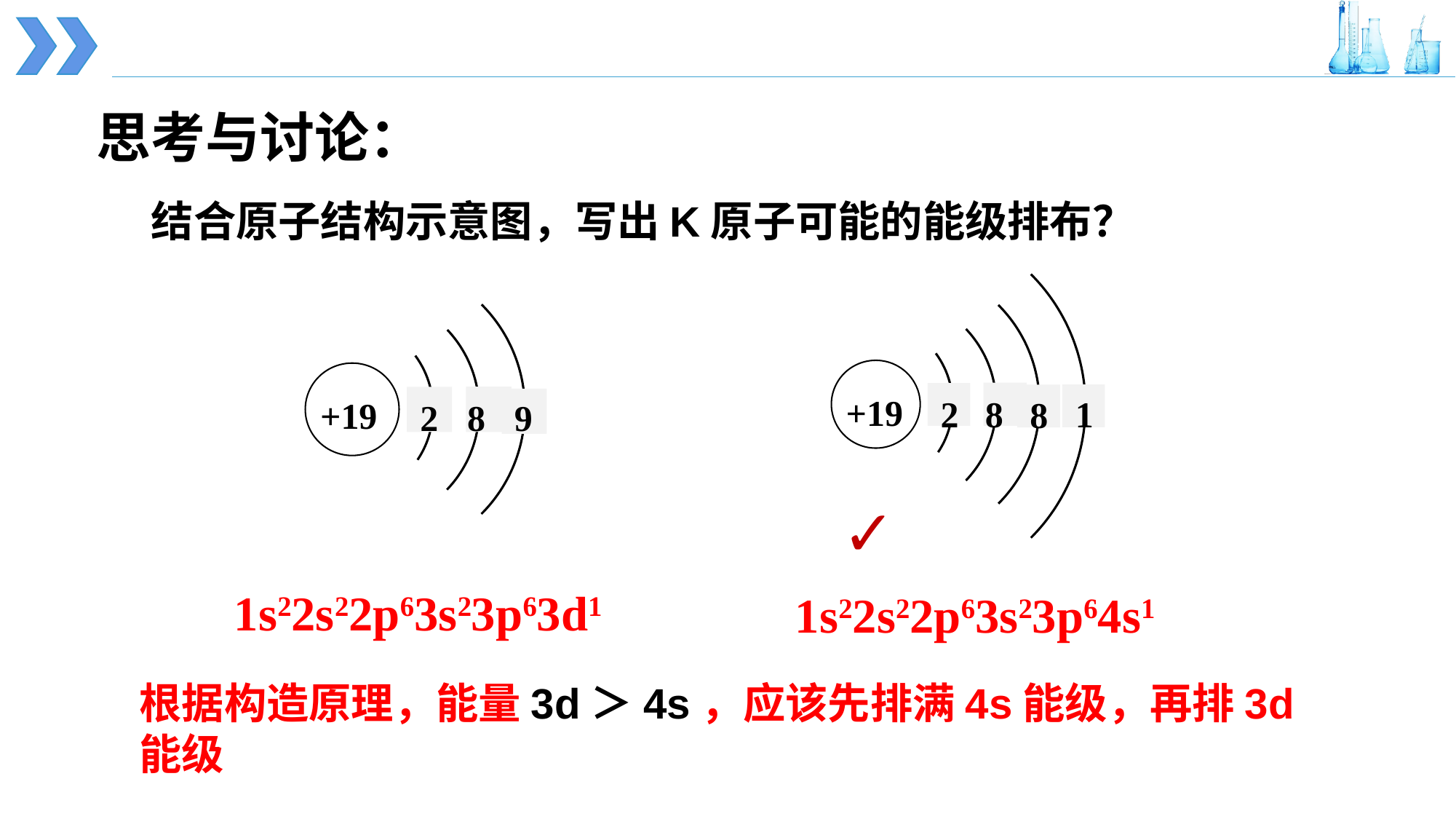

思考与讨论：
结合原子结构示意图，写出K原子可能的能级排布？

+19
2
8
8

1

+19
2
8
9

✓
1s22s22p63s23p63d1
1s22s22p63s23p64s1
根据构造原理，能量3d＞4s，应该先排满4s能级，再排3d能级